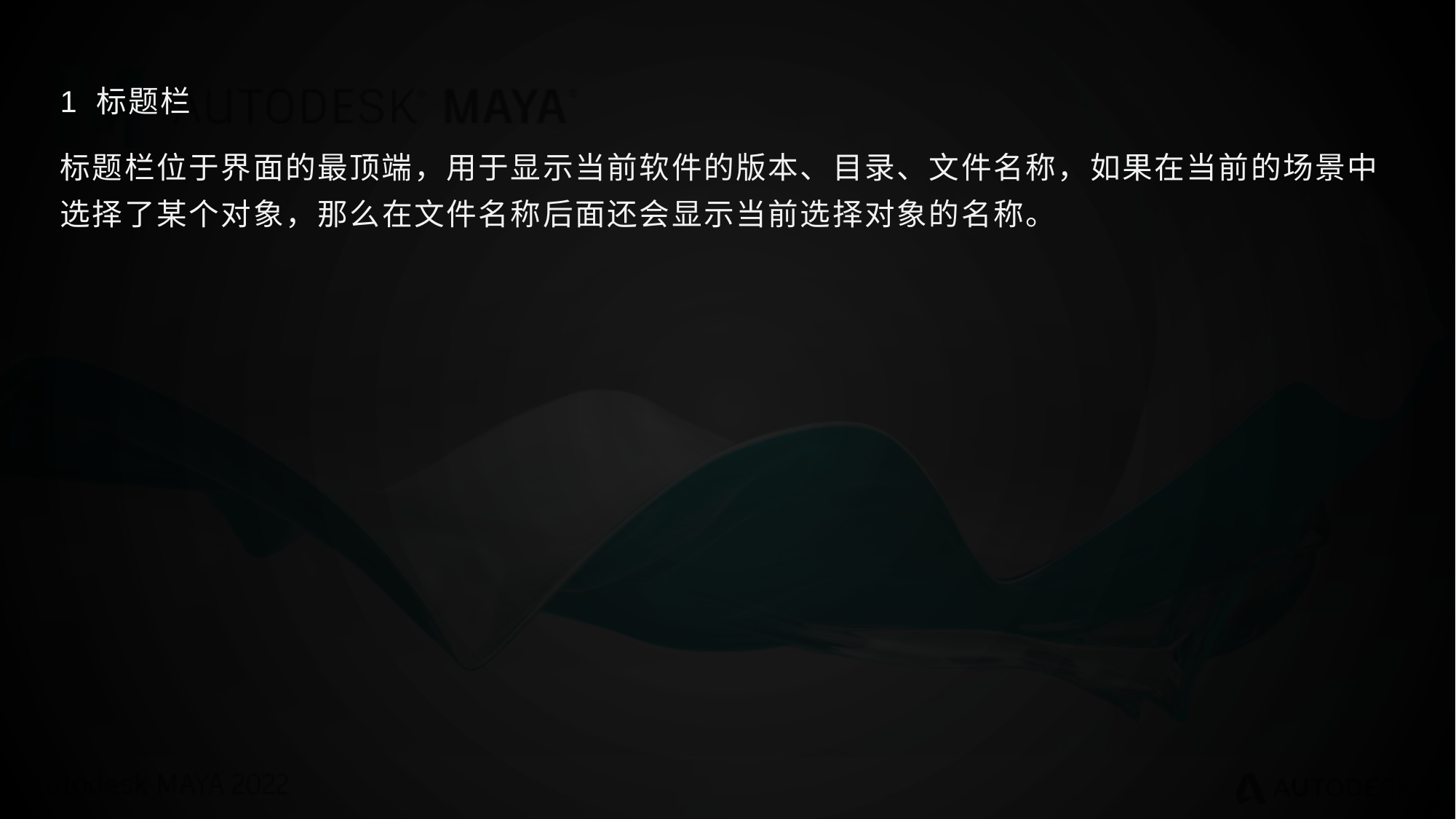

1 标题栏
标题栏位于界面的最顶端，用于显示当前软件的版本、目录、文件名称，如果在当前的场景中选择了某个对象，那么在文件名称后面还会显示当前选择对象的名称。